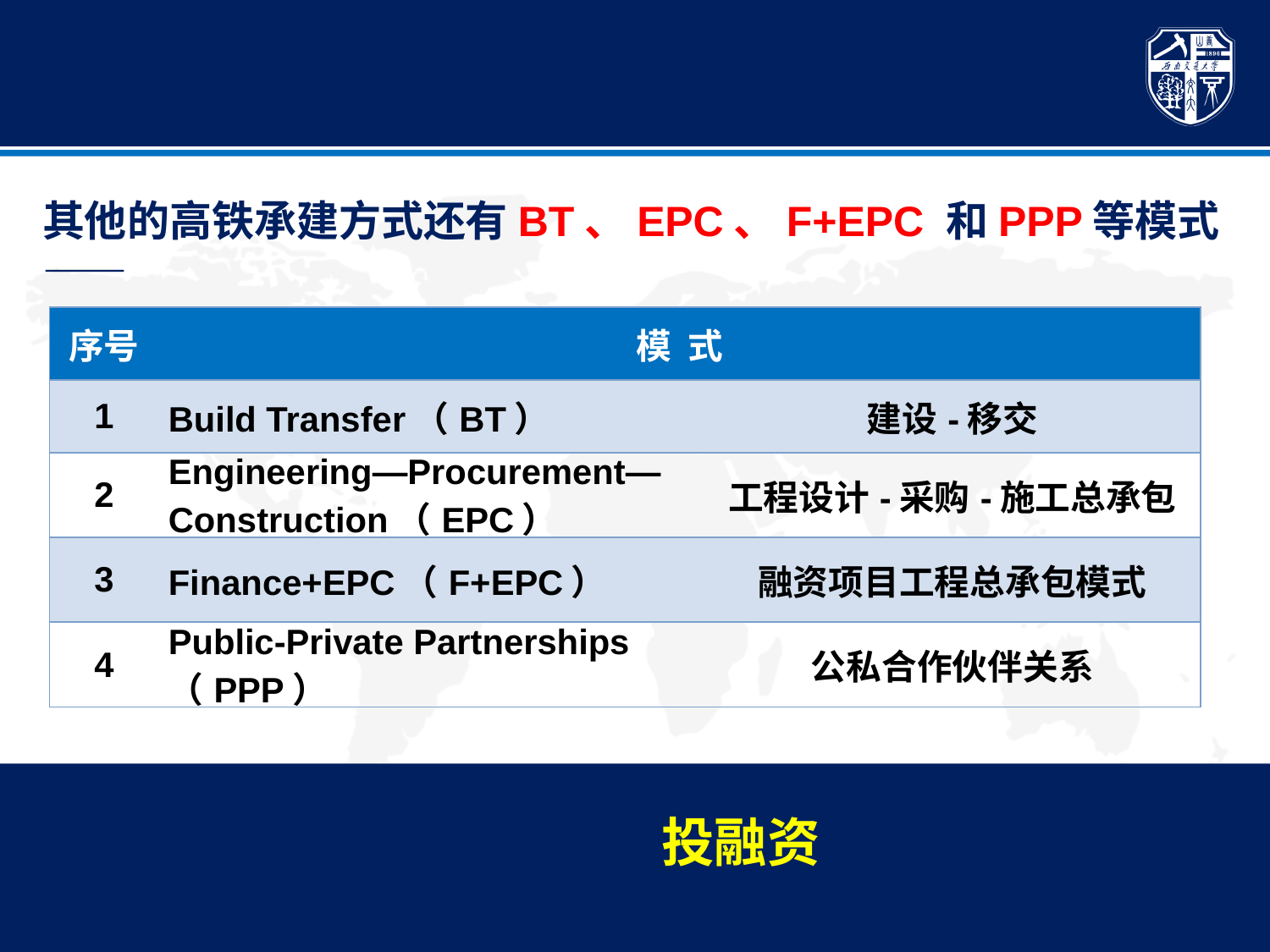

6.   铁路资金需求巨大，亟待突破投融资瓶颈
其他的高铁承建方式还有BT、EPC、F+EPC 和PPP等模式——
| 序号 | 模 式 |  |
| --- | --- | --- |
| 1 | Build Transfer（BT） | 建设-移交 |
| 2 | Engineering—Procurement—Construction（EPC） | 工程设计-采购-施工总承包 |
| 3 | Finance+EPC（F+EPC） | 融资项目工程总承包模式 |
| 4 | Public-Private Partnerships（PPP） | 公私合作伙伴关系 |

以上均涉及投融资
投融资问题不解决，这些模式都难以实施